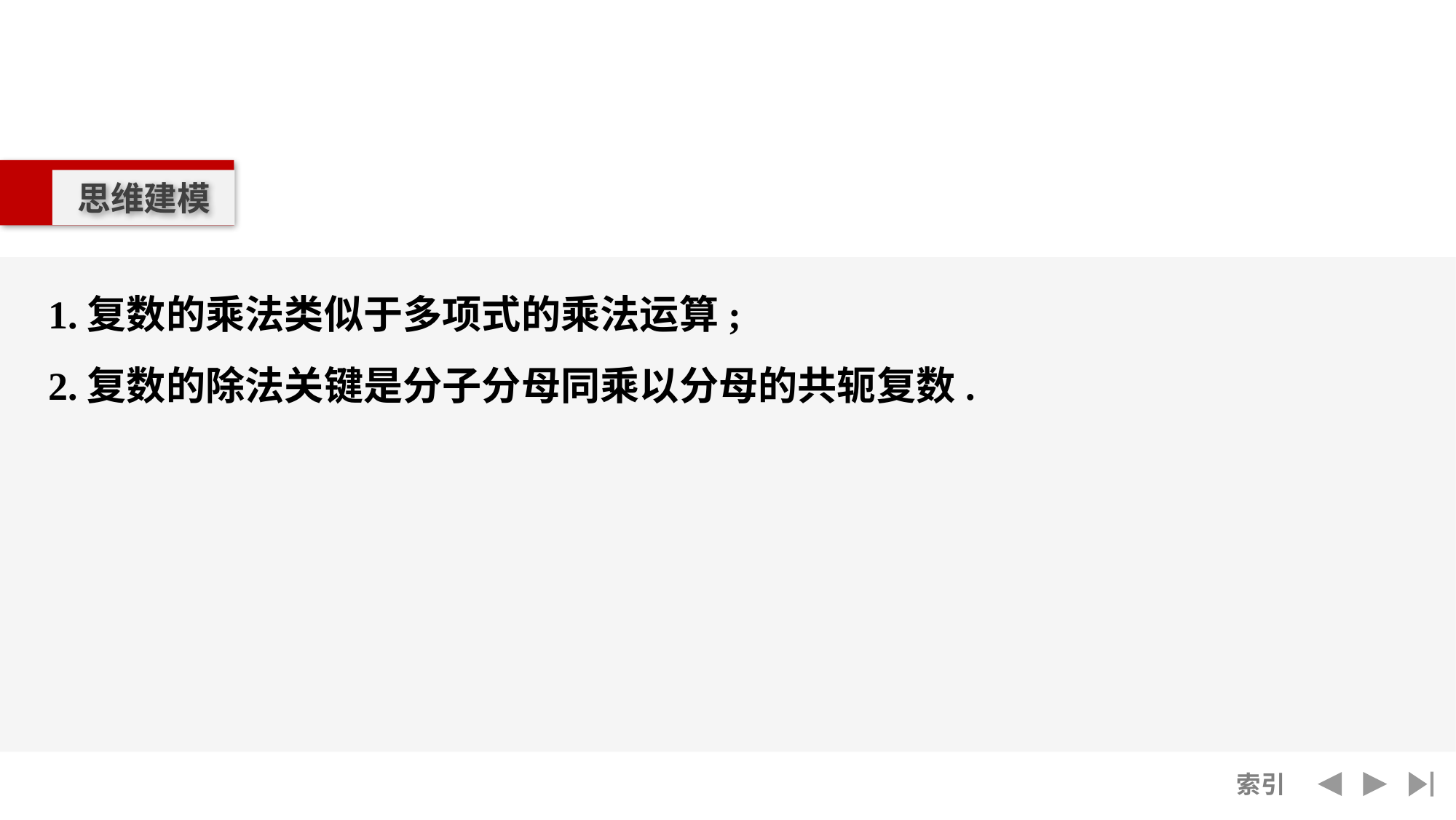

思维建模

1.复数的乘法类似于多项式的乘法运算;
2.复数的除法关键是分子分母同乘以分母的共轭复数.